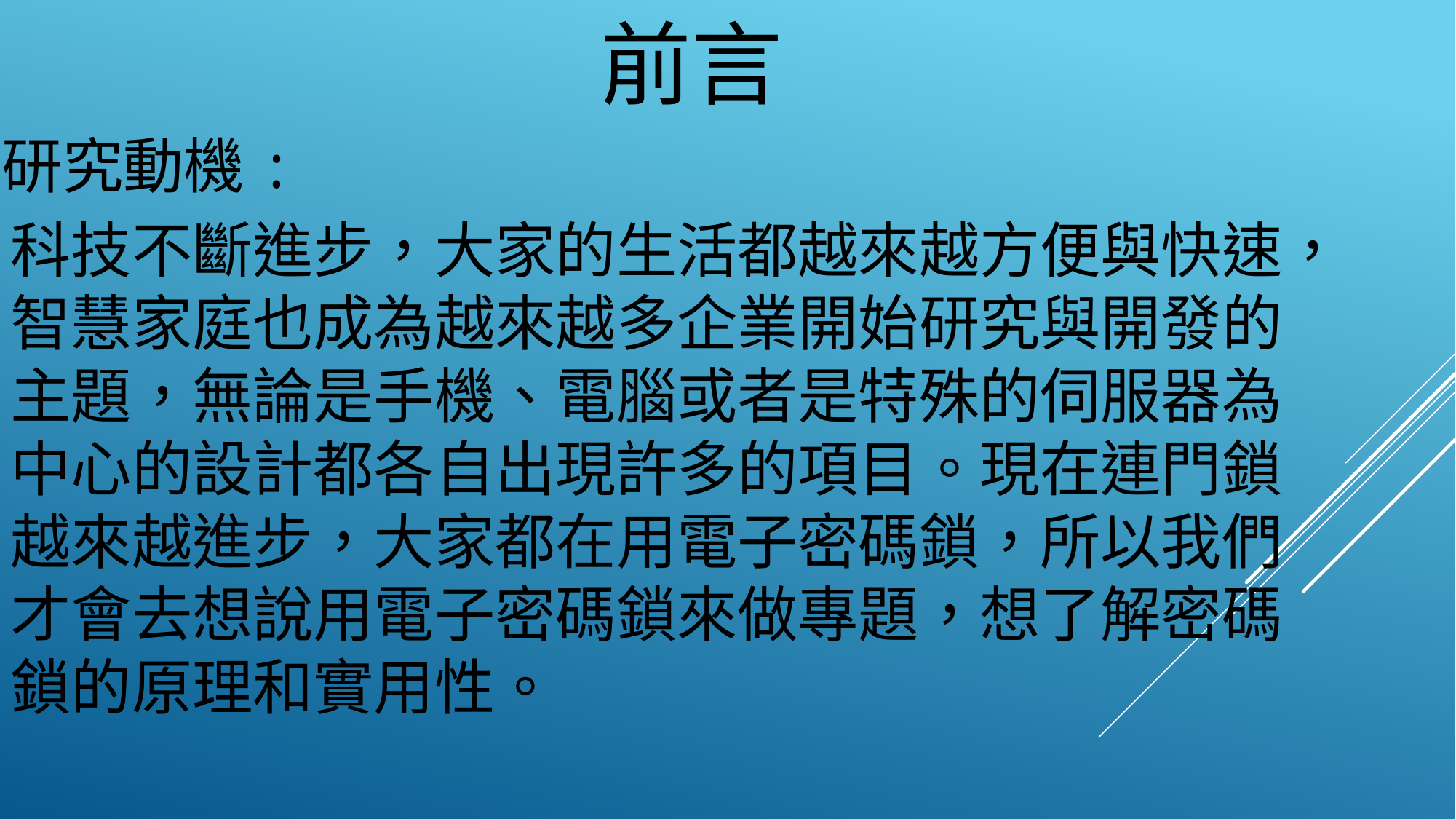

前言
研究動機:
科技不斷進步，大家的生活都越來越方便與快速，智慧家庭也成為越來越多企業開始研究與開發的主題，無論是手機、電腦或者是特殊的伺服器為中心的設計都各自出現許多的項目。現在連門鎖越來越進步，大家都在用電子密碼鎖，所以我們才會去想說用電子密碼鎖來做專題，想了解密碼鎖的原理和實用性。